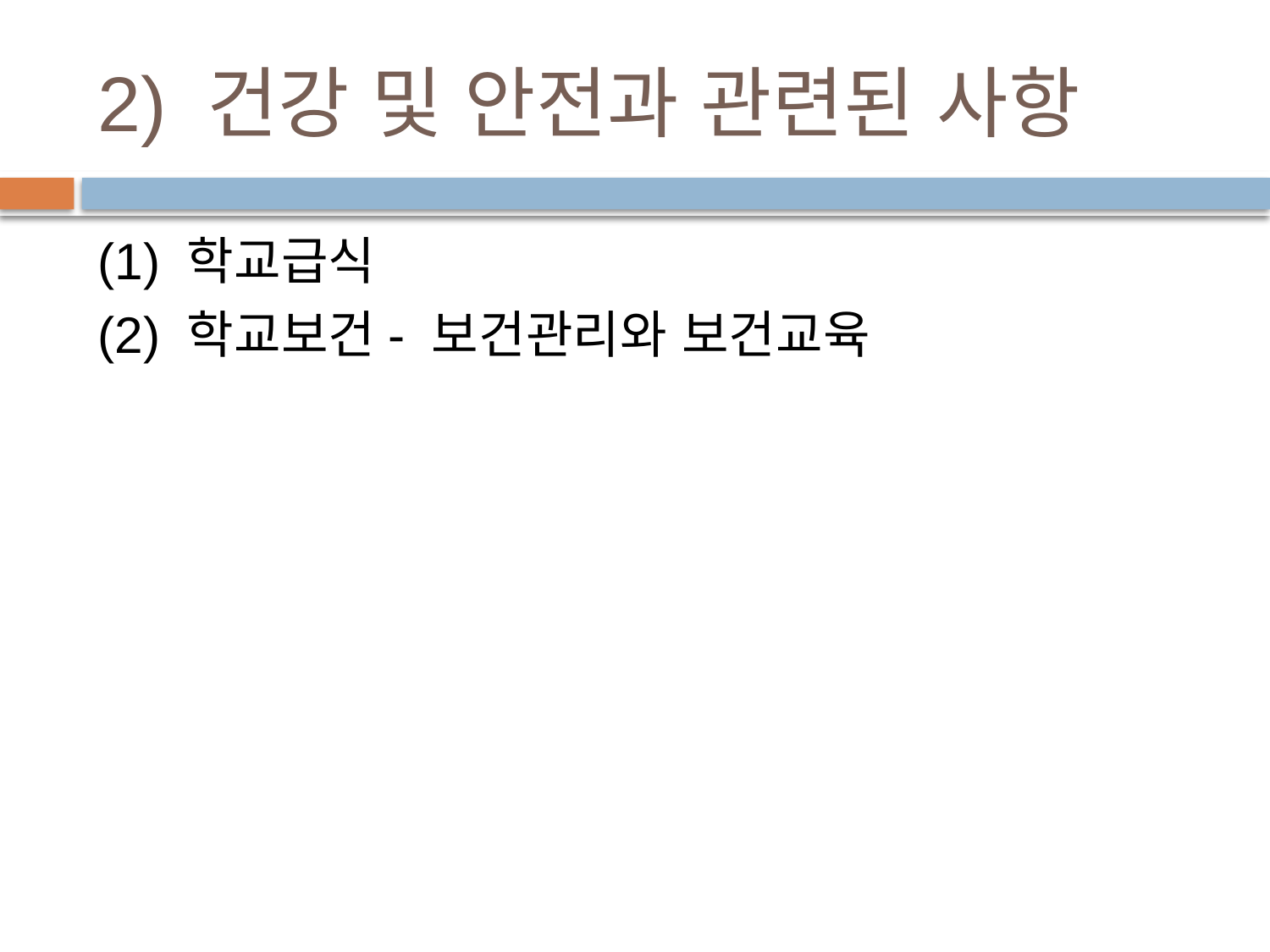

# 2) 건강 및 안전과 관련된 사항
(1) 학교급식
(2) 학교보건- 보건관리와 보건교육